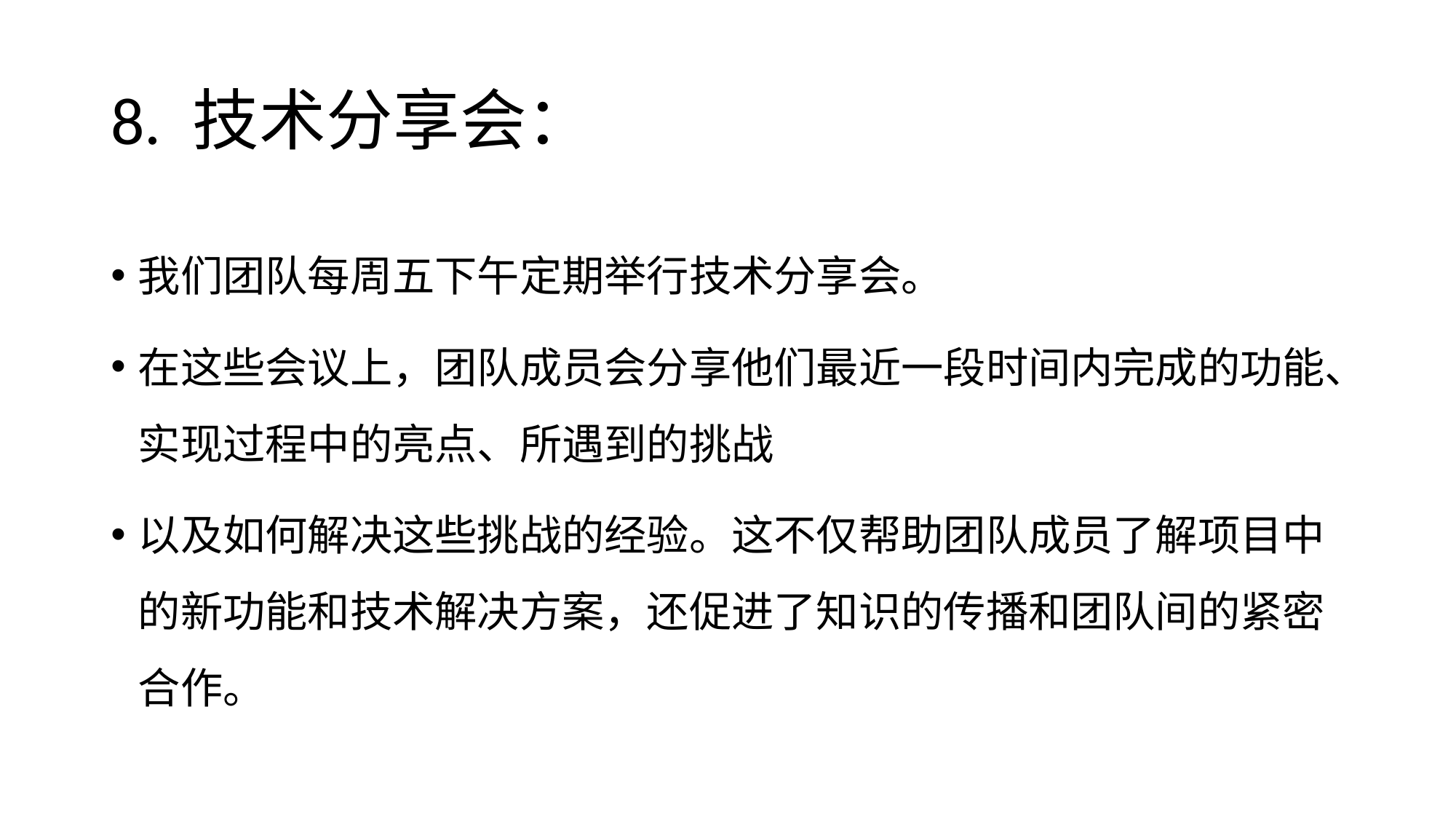

# 8. 技术分享会：
我们团队每周五下午定期举行技术分享会。
在这些会议上，团队成员会分享他们最近一段时间内完成的功能、实现过程中的亮点、所遇到的挑战
以及如何解决这些挑战的经验。这不仅帮助团队成员了解项目中的新功能和技术解决方案，还促进了知识的传播和团队间的紧密合作。